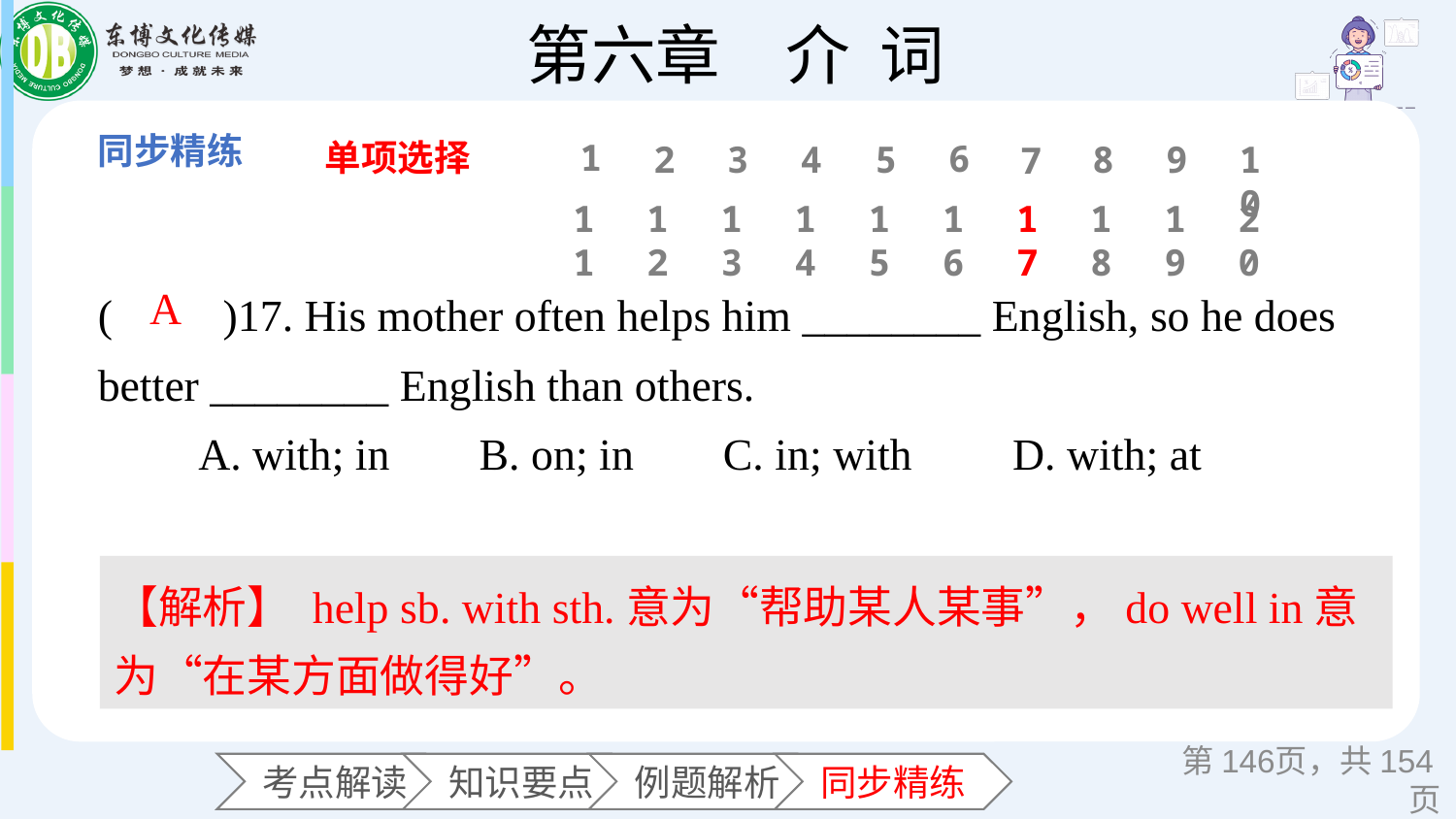

单项选择
1
6
2
3
4
5
8
9
10
7
11
12
13
14
15
16
17
18
19
20
(　　)17. His mother often helps him ________ English, so he does better ________ English than others.
         A. with; in        B. on; in        C. in; with         D. with; at
A
【解析】 help sb. with sth.意为“帮助某人某事”，do well in意为“在某方面做得好”。
第146页，共154页